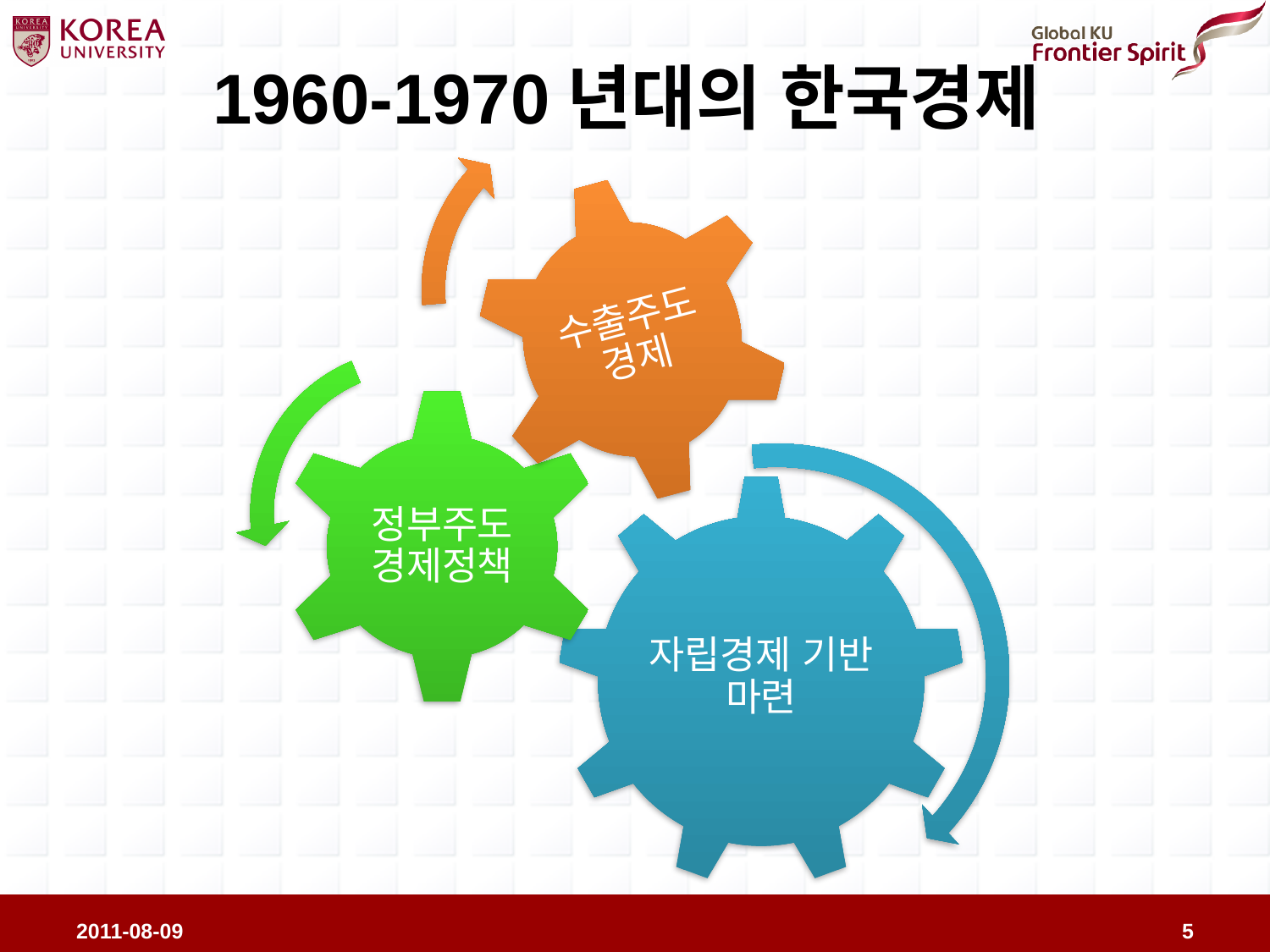

# 1960-1970년대의 한국경제
자립경제 기반 마련
정부주도 경제정책
수출주도 경제
2011-08-09
5